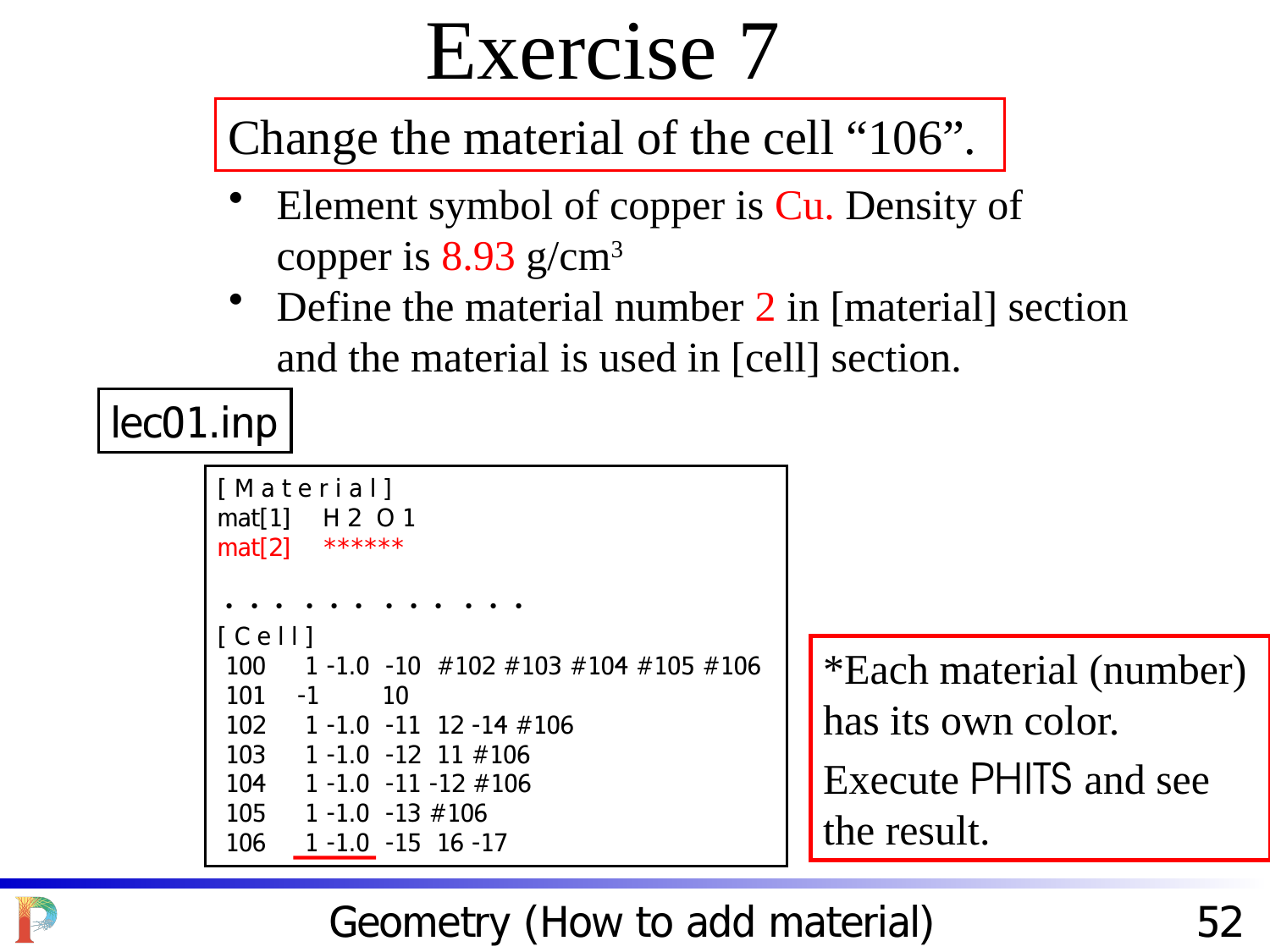

Exercise 7
Change the material of the cell “106”.
Element symbol of copper is Cu. Density of copper is 8.93 g/cm3
Define the material number 2 in [material] section and the material is used in [cell] section.
lec01.inp
[ M a t e r i a l ]
mat[1]    H 2  O 1
mat[2]    ******

・・・ ・・・ ・・・ ・・・
[ C e l l ]
 100     1 -1.0  -10  #102 #103 #104 #105 #106
 101    -1        10
 102     1 -1.0  -11  12 -14 #106
 103     1 -1.0  -12  11 #106
 104     1 -1.0  -11 -12 #106
 105     1 -1.0  -13 #106
 106     1 -1.0  -15  16 -17
*Each material (number) has its own color.
Execute PHITS and see the result.

Geometry (How to add material)